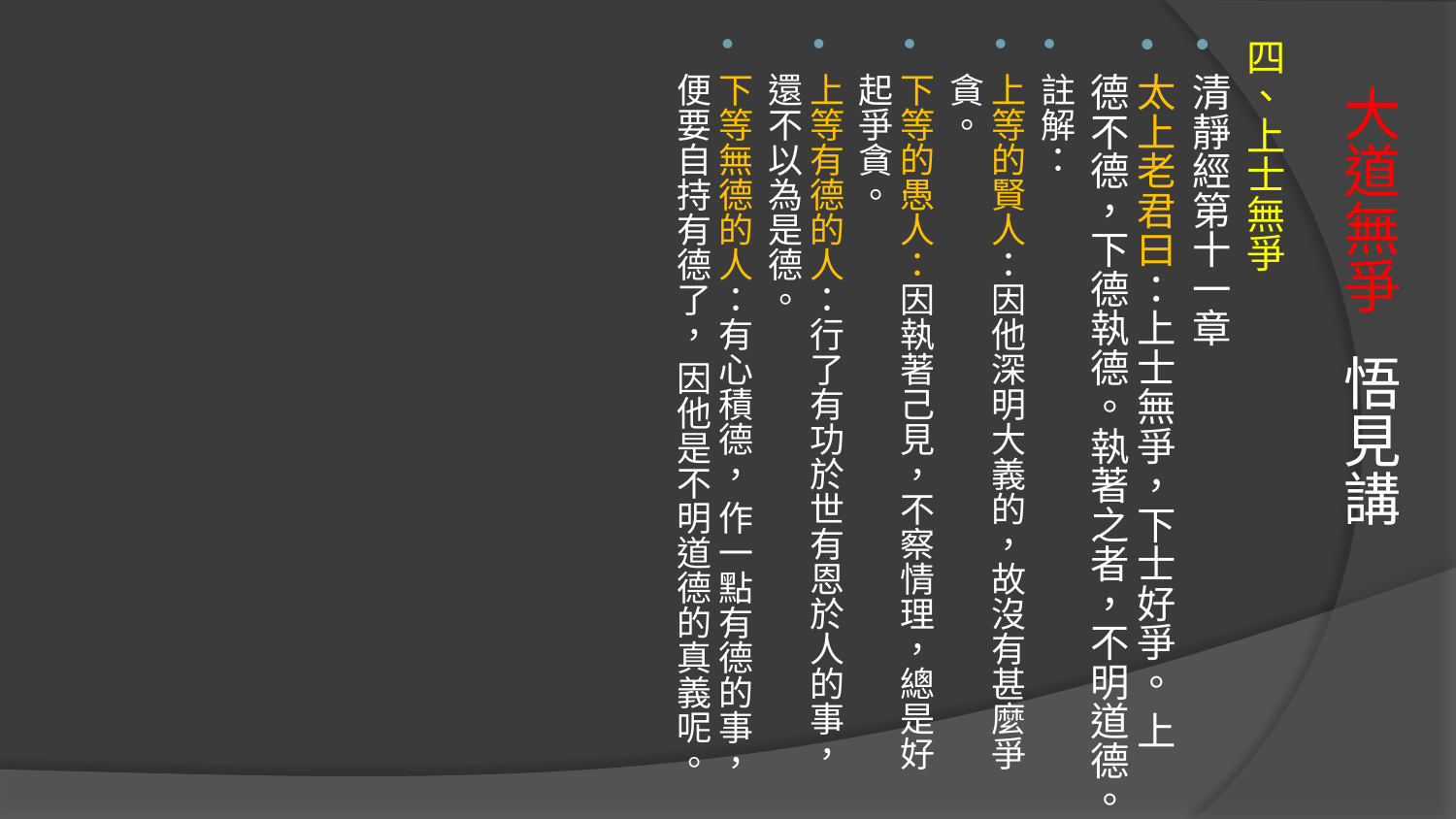

四、上士無爭
清靜經第十一章
太上老君曰：上士無爭，下士好爭。 上德不德，下德執德。執著之者，不明道德。
註解：
上等的賢人：因他深明大義的，故沒有甚麼爭貪。
下等的愚人：因執著己見，不察情理，總是好起爭貪。
上等有德的人：行了有功於世有恩於人的事，還不以為是德。
下等無德的人：有心積德， 作一點有德的事，便要自持有德了， 因他是不明道德的真義呢。

# 大道無爭   悟見講